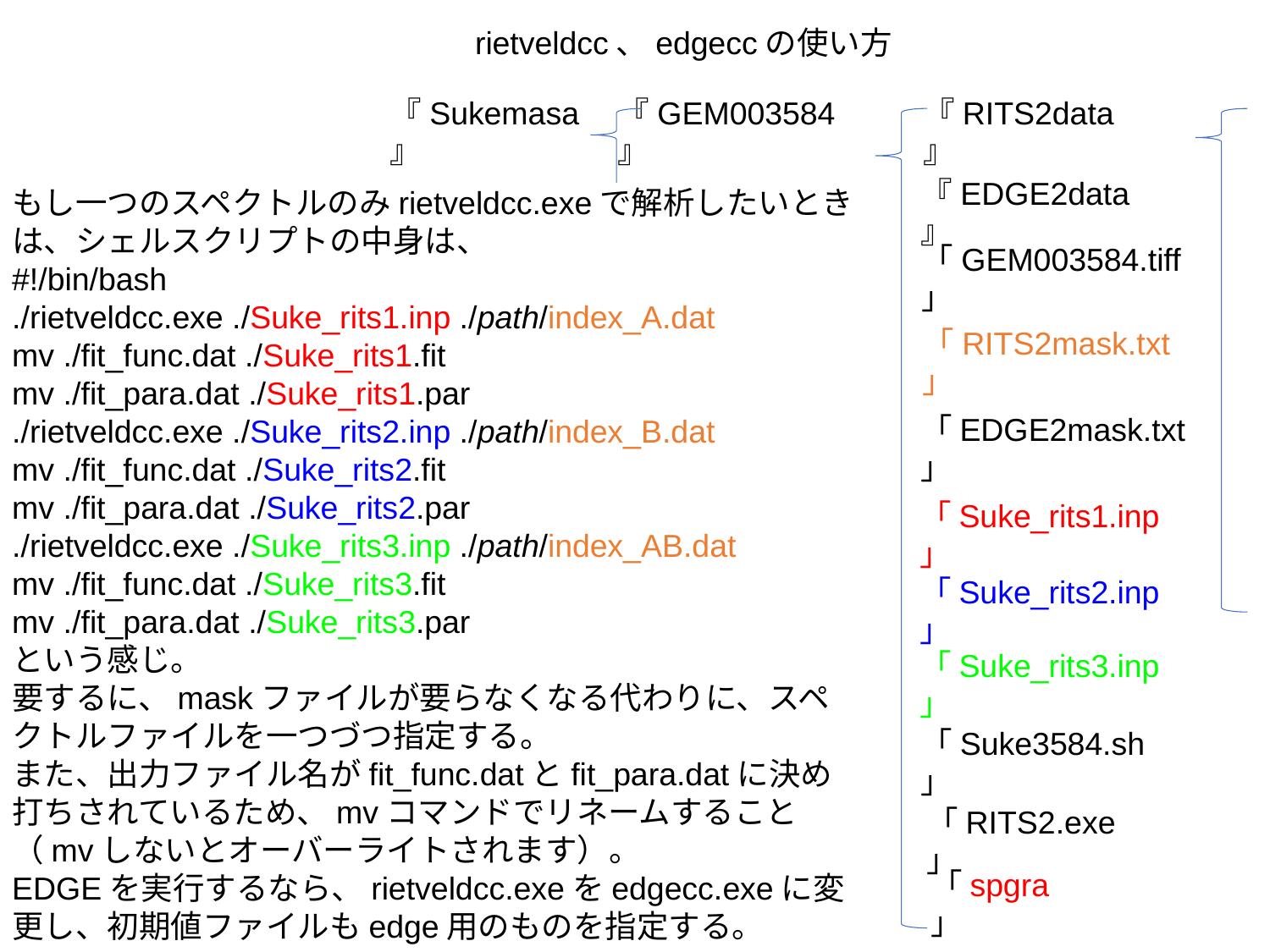

rietveldcc、edgeccの使い方
『Sukemasa』
『GEM003584』
『RITS2data』

『EDGE2data』
もし一つのスペクトルのみrietveldcc.exeで解析したいときは、シェルスクリプトの中身は、
#!/bin/bash
./rietveldcc.exe ./Suke_rits1.inp ./path/index_A.dat
mv ./fit_func.dat ./Suke_rits1.fit
mv ./fit_para.dat ./Suke_rits1.par
./rietveldcc.exe ./Suke_rits2.inp ./path/index_B.dat
mv ./fit_func.dat ./Suke_rits2.fit
mv ./fit_para.dat ./Suke_rits2.par
./rietveldcc.exe ./Suke_rits3.inp ./path/index_AB.dat
mv ./fit_func.dat ./Suke_rits3.fit
mv ./fit_para.dat ./Suke_rits3.par
という感じ。
要するに、maskファイルが要らなくなる代わりに、スペクトルファイルを一つづつ指定する。
また、出力ファイル名がfit_func.datとfit_para.datに決め打ちされているため、mvコマンドでリネームすること（mvしないとオーバーライトされます）。
EDGEを実行するなら、rietveldcc.exeをedgecc.exeに変更し、初期値ファイルもedge用のものを指定する。
「GEM003584.tiff」
「RITS2mask.txt」
「EDGE2mask.txt」
「Suke_rits1.inp」
「Suke_rits2.inp」
「Suke_rits3.inp」
「Suke3584.sh」
「RITS2.exe」
「spgra」